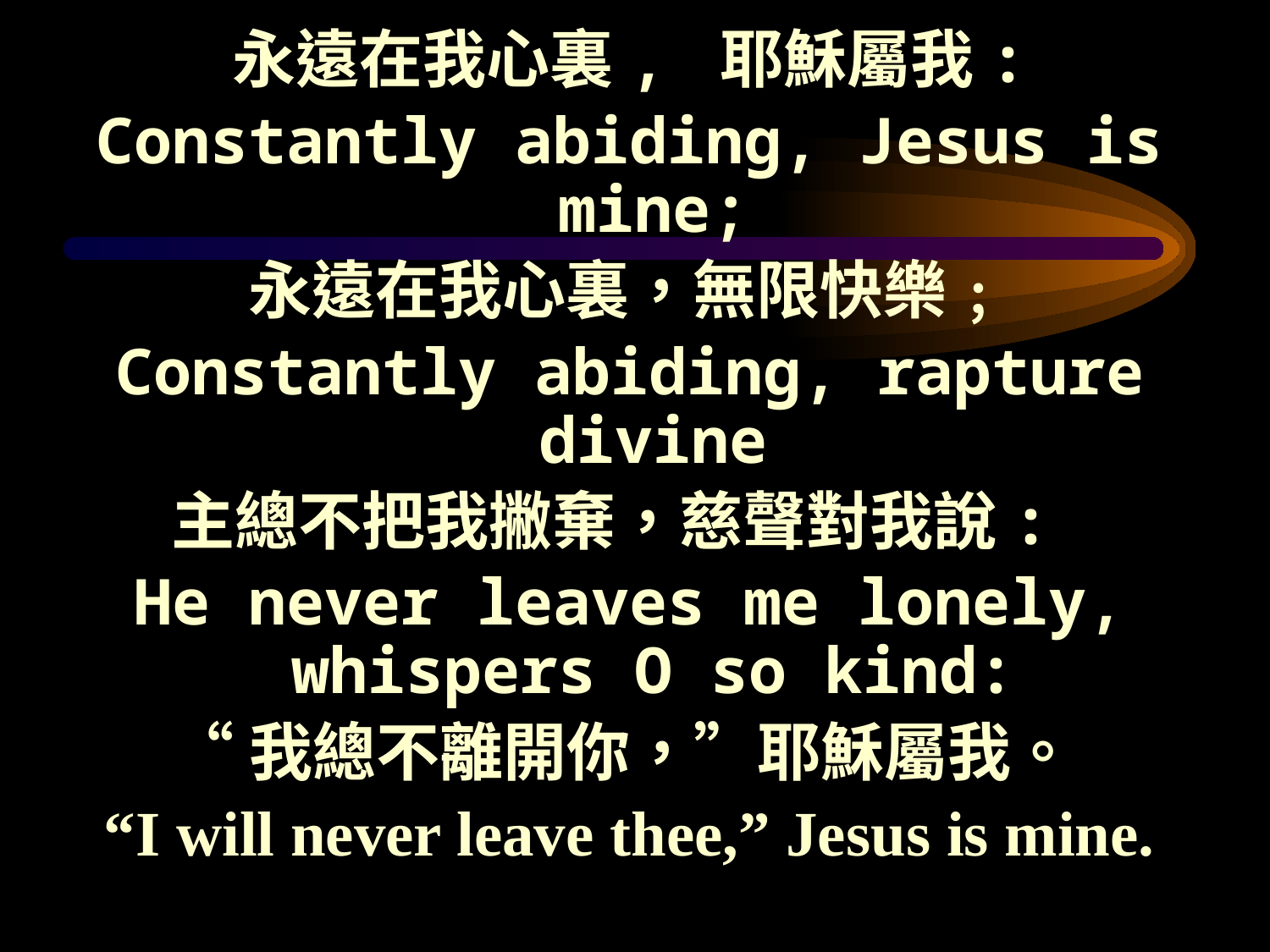

#
永遠在我心裏, 耶穌屬我:
Constantly abiding, Jesus is mine;
永遠在我心裏，無限快樂﹔
Constantly abiding, rapture divine
主總不把我撇棄，慈聲對我說:
He never leaves me lonely, whispers O so kind:
“我總不離開你，”耶穌屬我。
“I will never leave thee,” Jesus is mine.